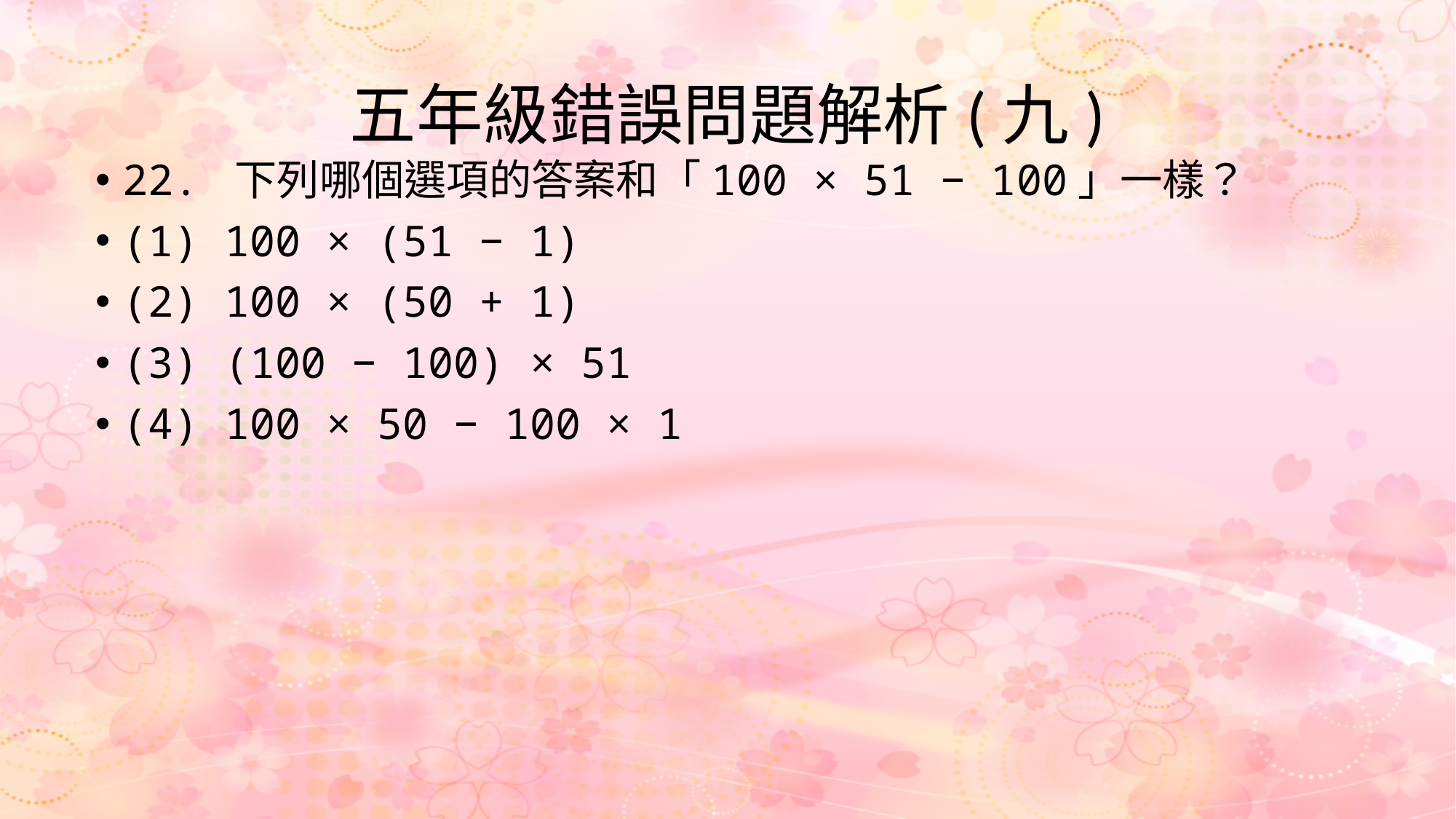

# 五年級錯誤問題解析(九)
22. 下列哪個選項的答案和「100 × 51 − 100」一樣？
(1) 100 × (51 − 1)
(2) 100 × (50 + 1)
(3) (100 − 100) × 51
(4) 100 × 50 − 100 × 1